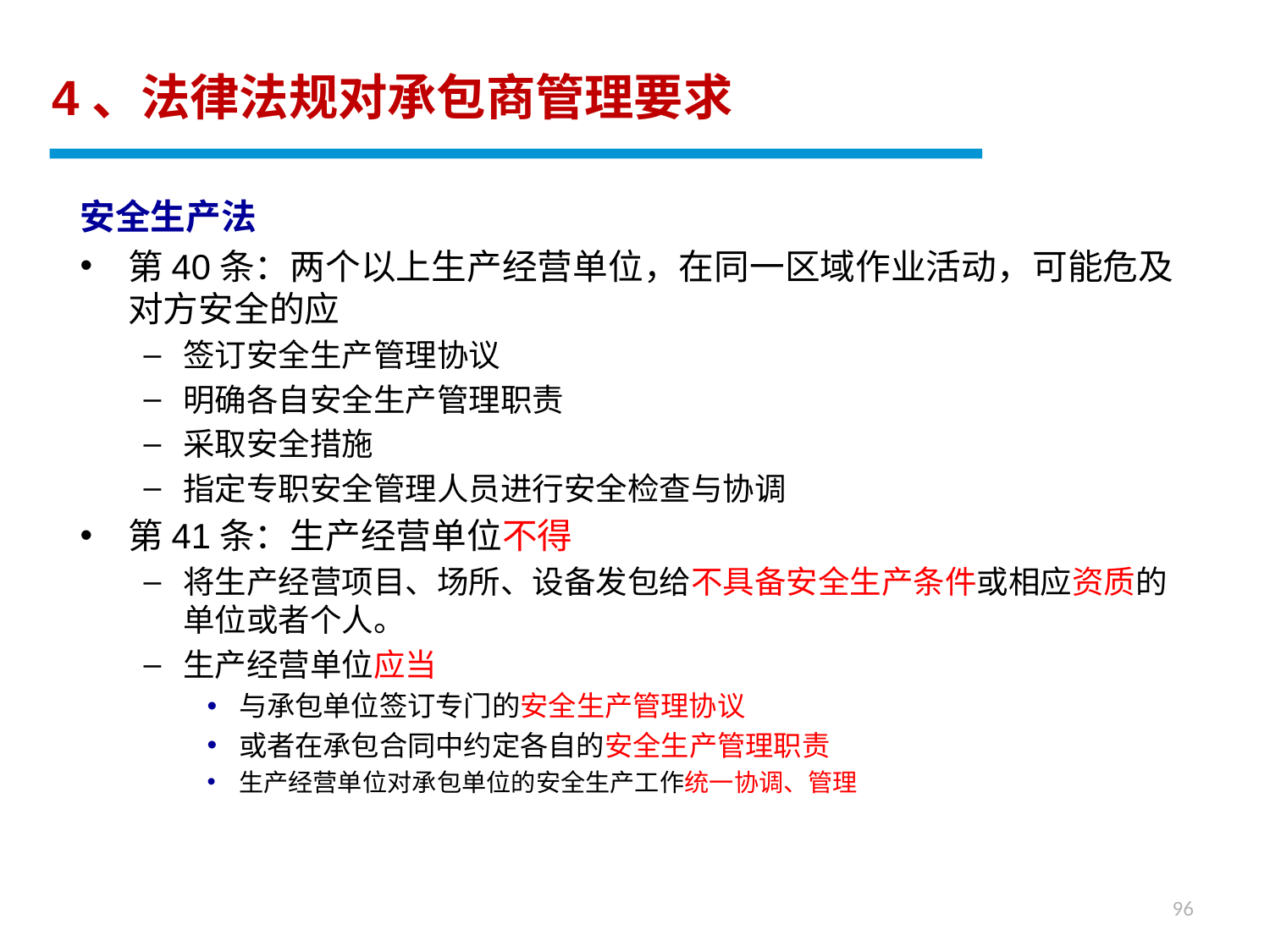

4、法律法规对承包商管理要求
安全生产法
第40条：两个以上生产经营单位，在同一区域作业活动，可能危及对方安全的应
签订安全生产管理协议
明确各自安全生产管理职责
采取安全措施
指定专职安全管理人员进行安全检查与协调
第41条：生产经营单位不得
将生产经营项目、场所、设备发包给不具备安全生产条件或相应资质的单位或者个人。
生产经营单位应当
与承包单位签订专门的安全生产管理协议
或者在承包合同中约定各自的安全生产管理职责
生产经营单位对承包单位的安全生产工作统一协调、管理
96